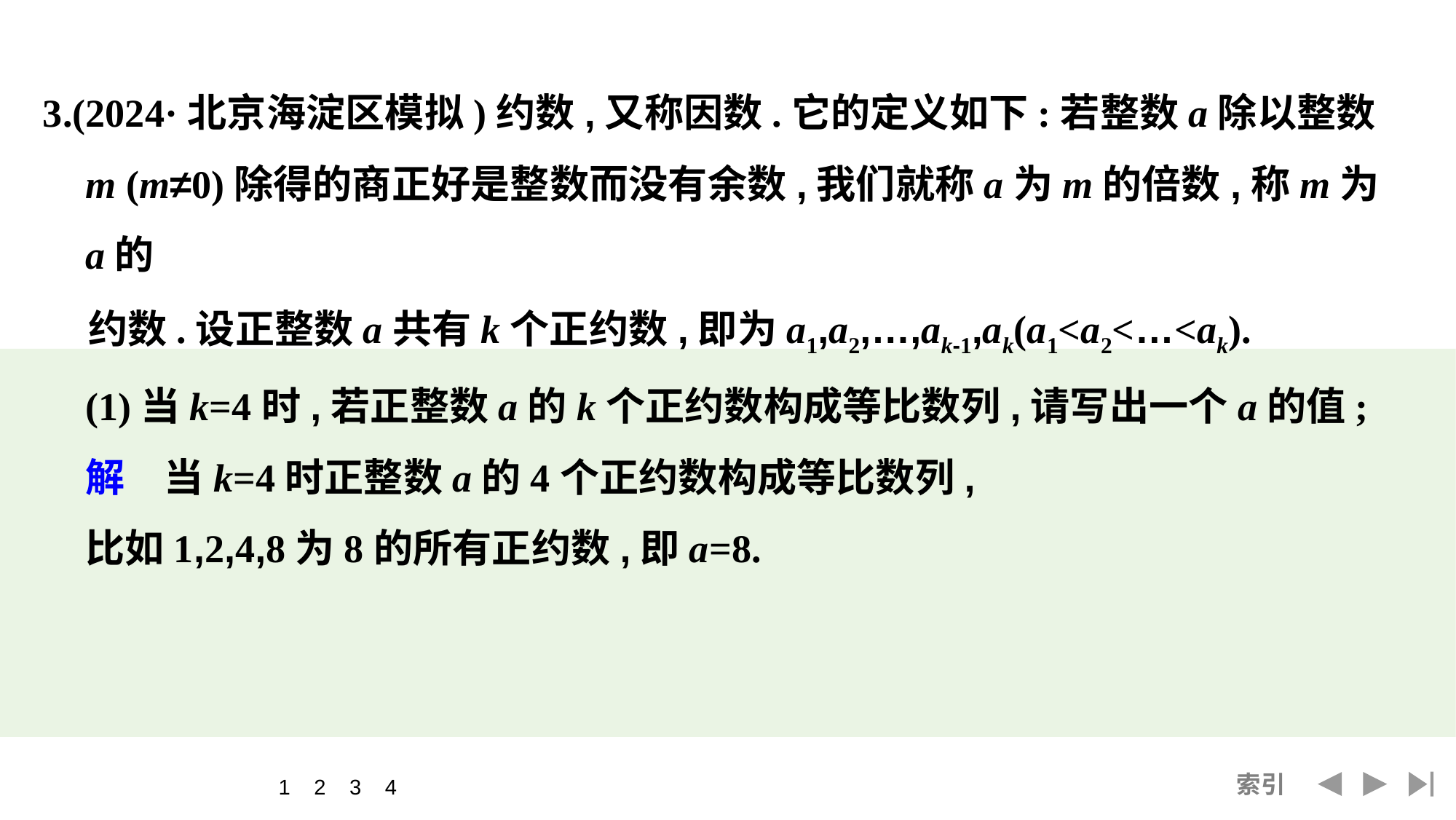

3.(2024·北京海淀区模拟)约数,又称因数.它的定义如下:若整数a除以整数m (m≠0)除得的商正好是整数而没有余数,我们就称a为m的倍数,称m为a的
    约数.设正整数a共有k个正约数,即为a1,a2,…,ak-1,ak(a1<a2<…<ak).
	(1)当k=4时,若正整数a的k个正约数构成等比数列,请写出一个a的值;
	解　当k=4时正整数a的4个正约数构成等比数列,
	比如1,2,4,8为8的所有正约数,即a=8.